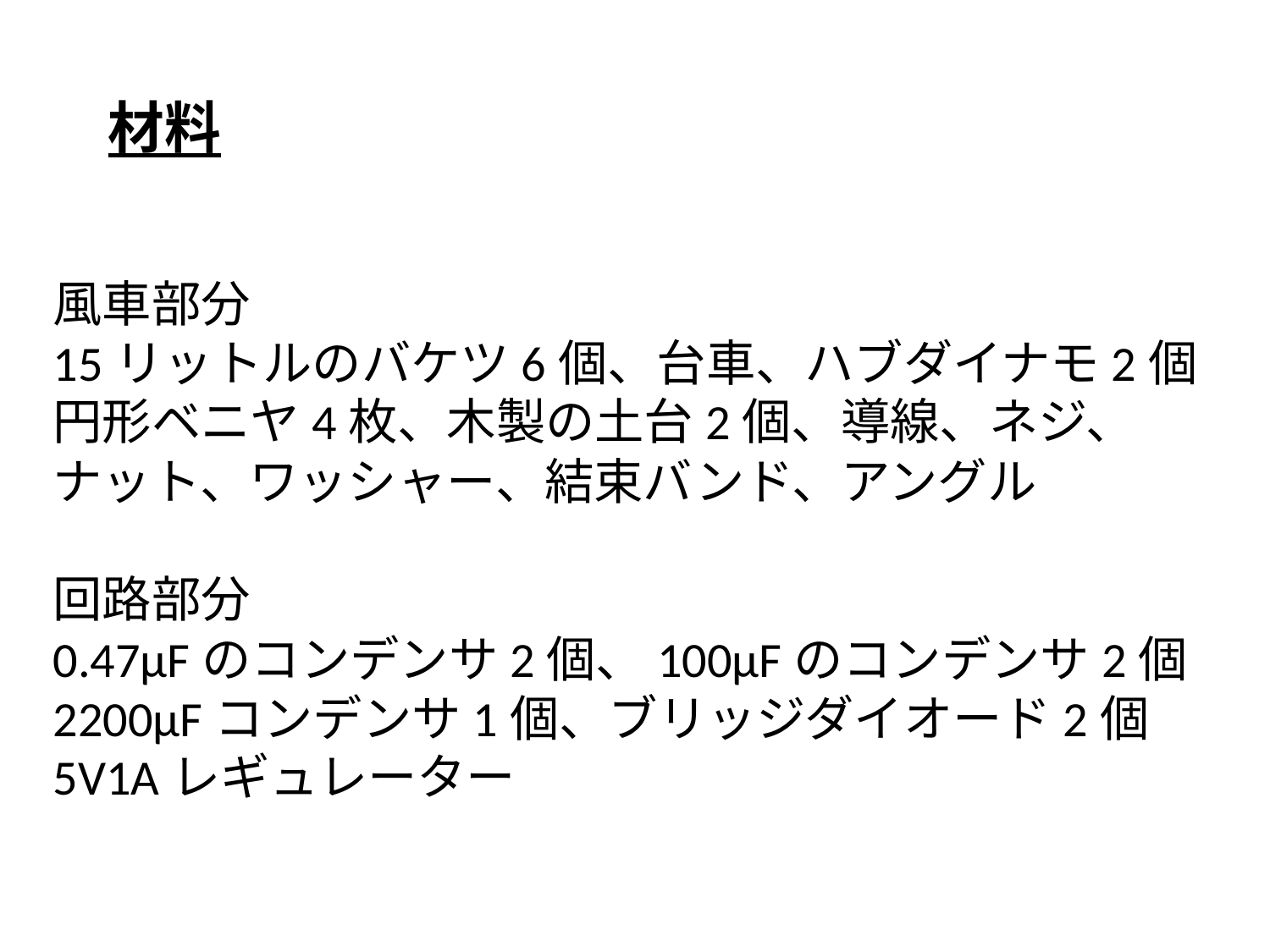

材料
風車部分
15リットルのバケツ6個、台車、ハブダイナモ2個
円形ベニヤ4枚、木製の土台2個、導線、ネジ、
ナット、ワッシャー、結束バンド、アングル

回路部分
0.47μFのコンデンサ2個、100μFのコンデンサ2個
2200μFコンデンサ1個、ブリッジダイオード2個
5V1Aレギュレーター